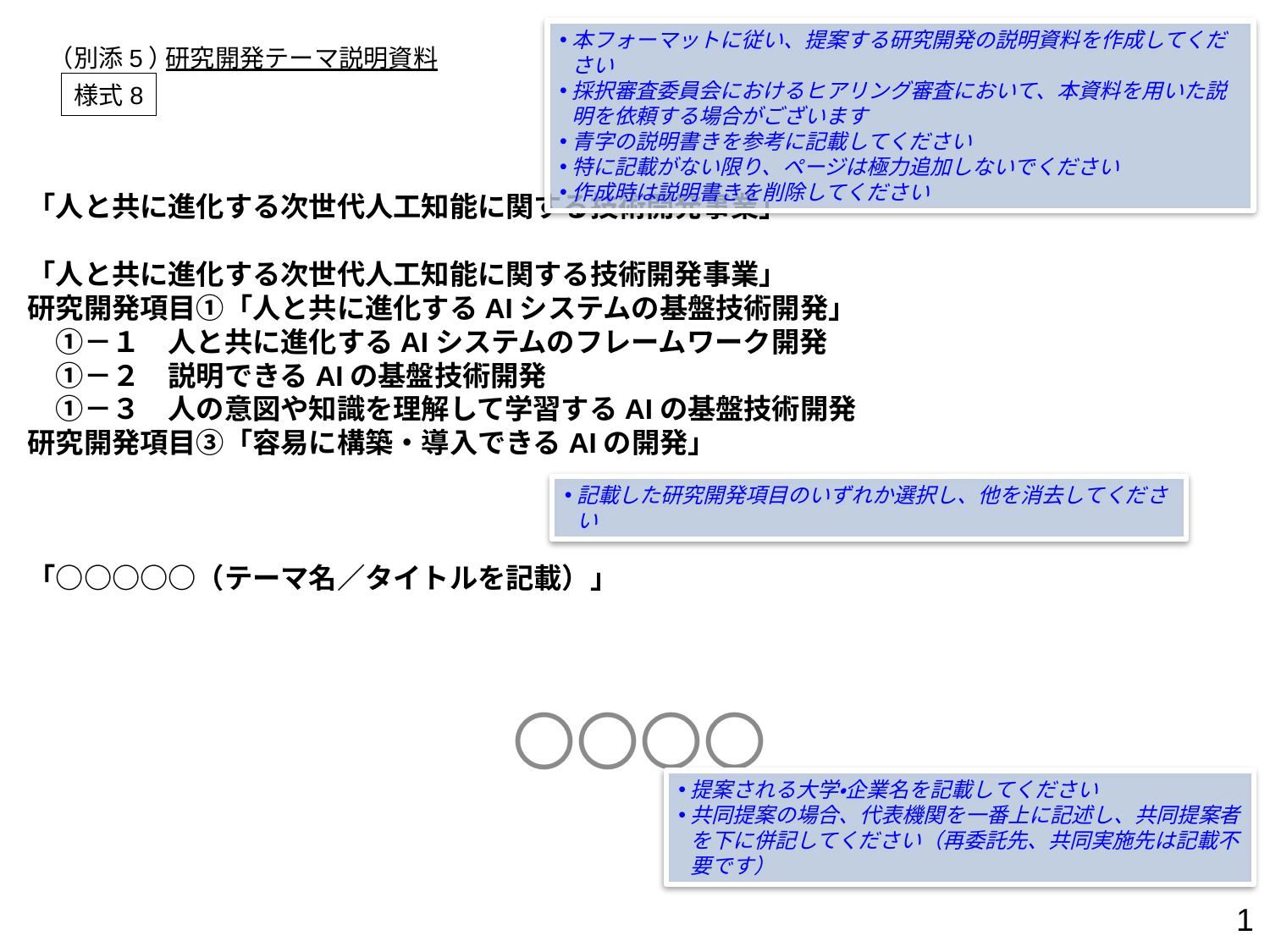

本フォーマットに従い、提案する研究開発の説明資料を作成してください
採択審査委員会におけるヒアリング審査において、本資料を用いた説明を依頼する場合がございます
青字の説明書きを参考に記載してください
特に記載がない限り、ページは極力追加しないでください
作成時は説明書きを削除してください
（別添5）
研究開発テーマ説明資料
様式8
# 「人と共に進化する次世代人工知能に関する技術開発事業」 「人と共に進化する次世代人工知能に関する技術開発事業」 研究開発項目①「人と共に進化するAIシステムの基盤技術開発」 　①－１　人と共に進化するAIシステムのフレームワーク開発　　 　①－２　説明できるAIの基盤技術開発 　①－３　人の意図や知識を理解して学習するAIの基盤技術開発 研究開発項目③「容易に構築・導入できるAIの開発」 「○○○○○（テーマ名／タイトルを記載）」
記載した研究開発項目のいずれか選択し、他を消去してください
〇〇〇〇
提案される大学・企業名を記載してください
共同提案の場合、代表機関を一番上に記述し、共同提案者を下に併記してください（再委託先、共同実施先は記載不要です）
1